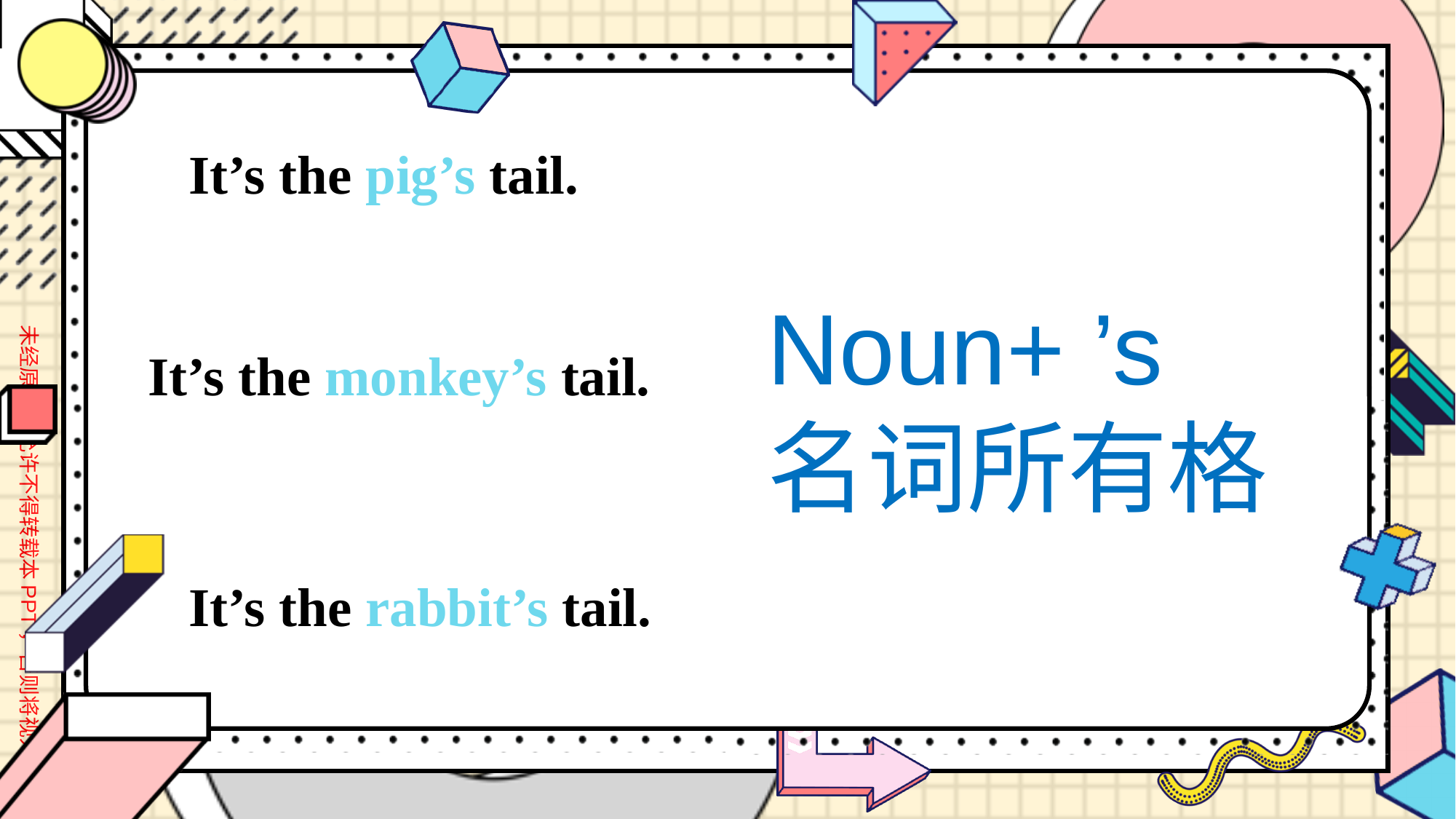

It’s the pig’s tail.
Noun+ ’s
名词所有格

It’s the monkey’s tail.
It’s the rabbit’s tail.